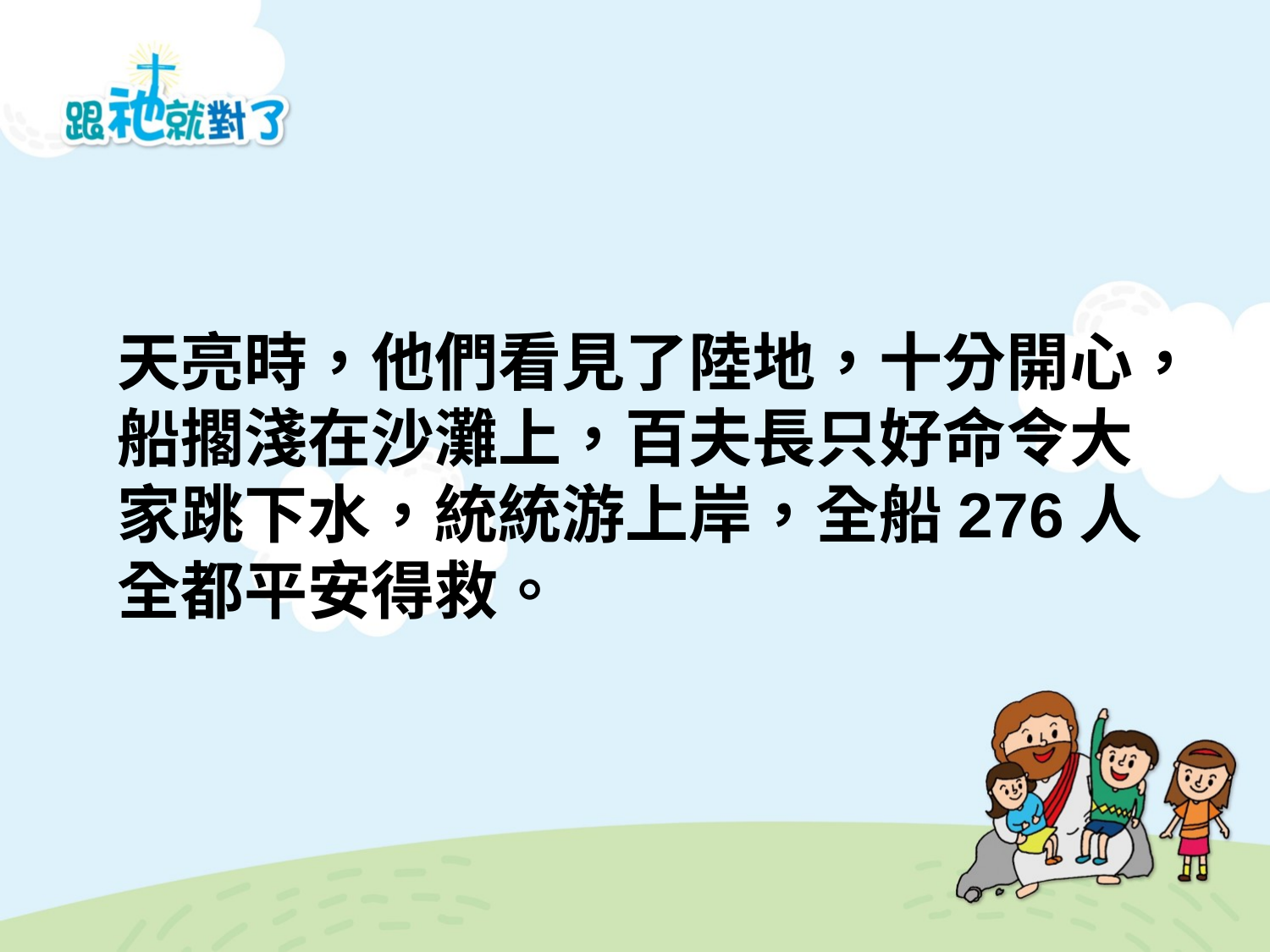

天亮時，他們看見了陸地，十分開心，船擱淺在沙灘上，百夫長只好命令大家跳下水，統統游上岸，全船276人全都平安得救。